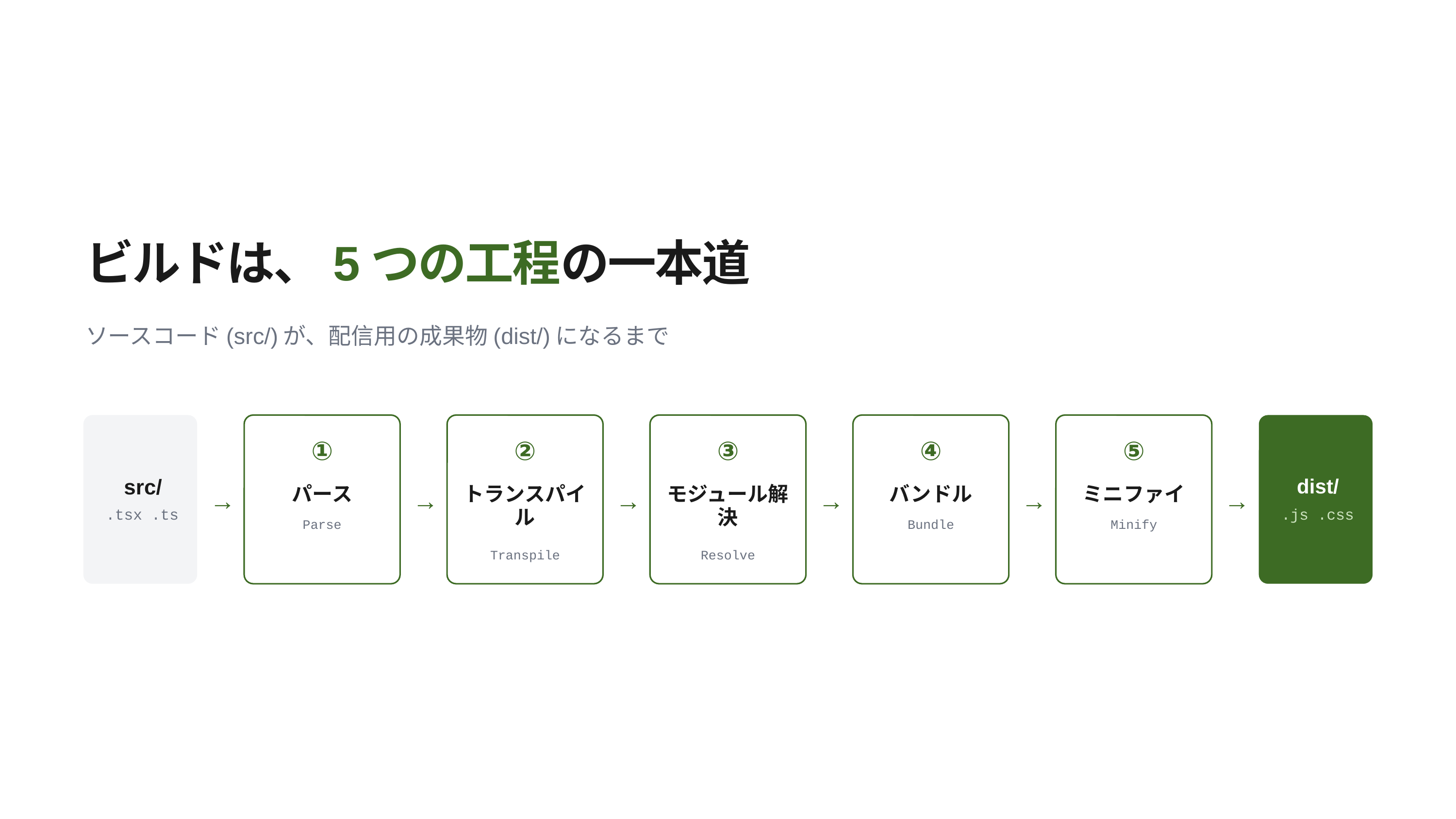

ビルドは、5つの工程の一本道
ソースコード(src/)が、配信用の成果物(dist/)になるまで

→

→

→

→

→

→

①
②
③
④
⑤
src/
dist/
パース
トランスパイル
モジュール解決
バンドル
ミニファイ
.tsx .ts
.js .css
Parse
Bundle
Minify
Transpile
Resolve